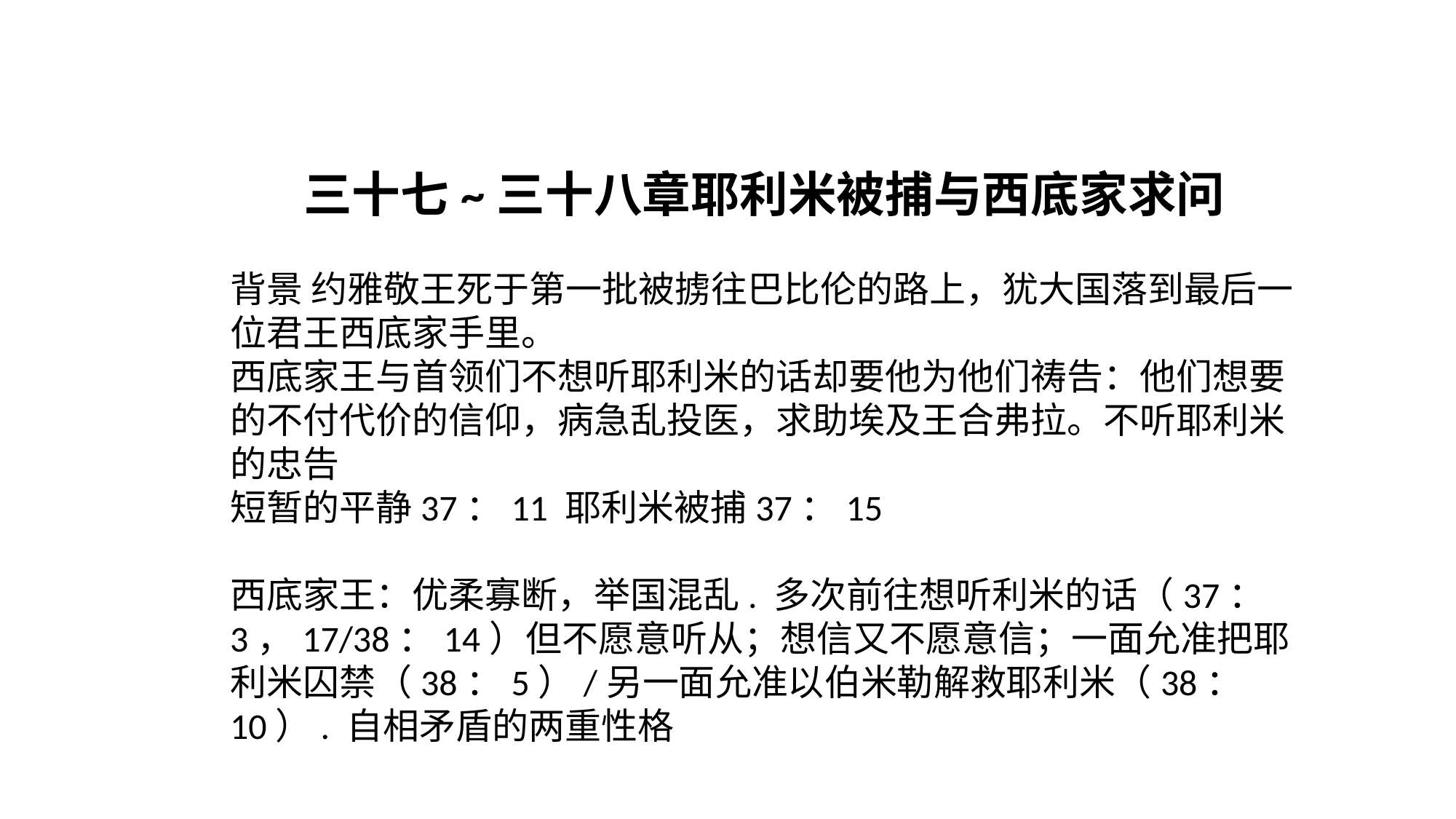

三十七~三十八章耶利米被捕与西底家求问

背景 约雅敬王死于第一批被掳往巴比伦的路上，犹大国落到最后一位君王西底家手里。
西底家王与首领们不想听耶利米的话却要他为他们祷告：他们想要的不付代价的信仰，病急乱投医，求助埃及王合弗拉。不听耶利米的忠告
短暂的平静37：11 耶利米被捕37：15

西底家王：优柔寡断，举国混乱. 多次前往想听利米的话（37：3，17/38：14）但不愿意听从；想信又不愿意信；一面允准把耶利米囚禁（38：5）/另一面允准以伯米勒解救耶利米（38：10）. 自相矛盾的两重性格